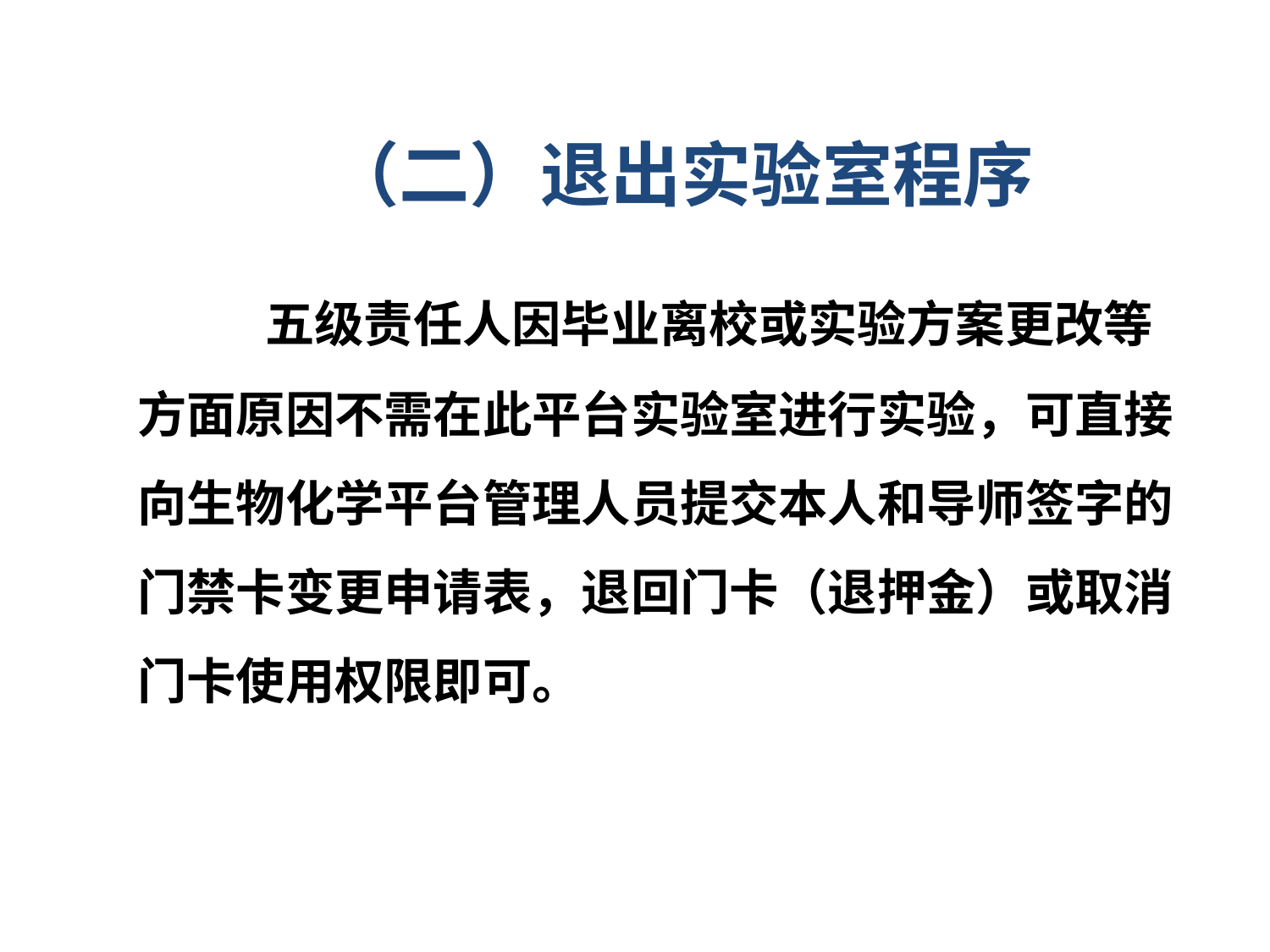

# （二）退出实验室程序
         五级责任人因毕业离校或实验方案更改等方面原因不需在此平台实验室进行实验，可直接向生物化学平台管理人员提交本人和导师签字的门禁卡变更申请表，退回门卡（退押金）或取消门卡使用权限即可。